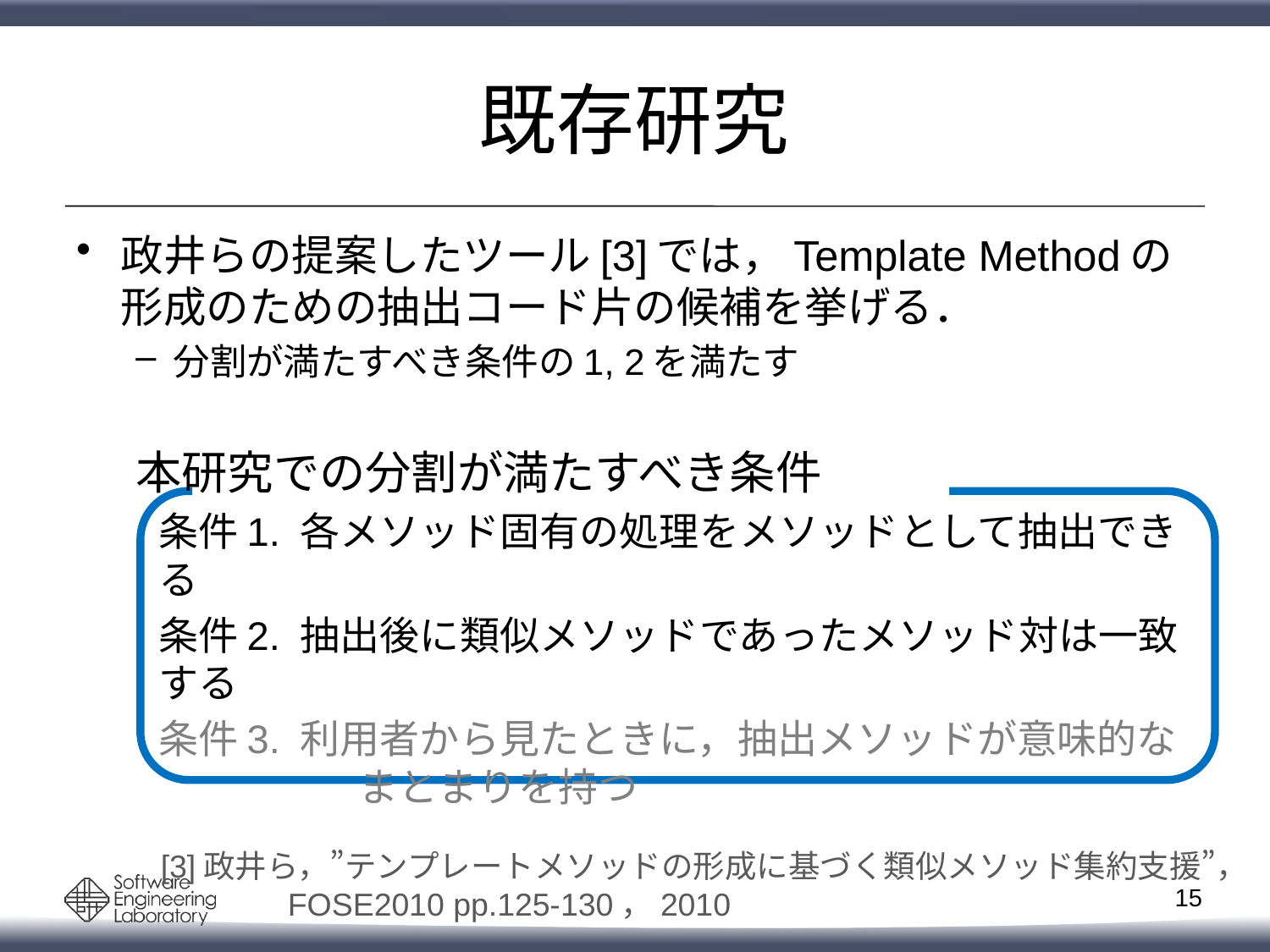

# 既存研究
政井らの提案したツール[3]では，Template Methodの形成のための抽出コード片の候補を挙げる．
分割が満たすべき条件の1, 2を満たす

	本研究での分割が満たすべき条件
条件1. 各メソッド固有の処理をメソッドとして抽出できる
条件2. 抽出後に類似メソッドであったメソッド対は一致する
条件3. 利用者から見たときに，抽出メソッドが意味的な
　　　　　まとまりを持つ

[3]政井ら，”テンプレートメソッドの形成に基づく類似メソッド集約支援”，
	FOSE2010 pp.125-130，2010
15